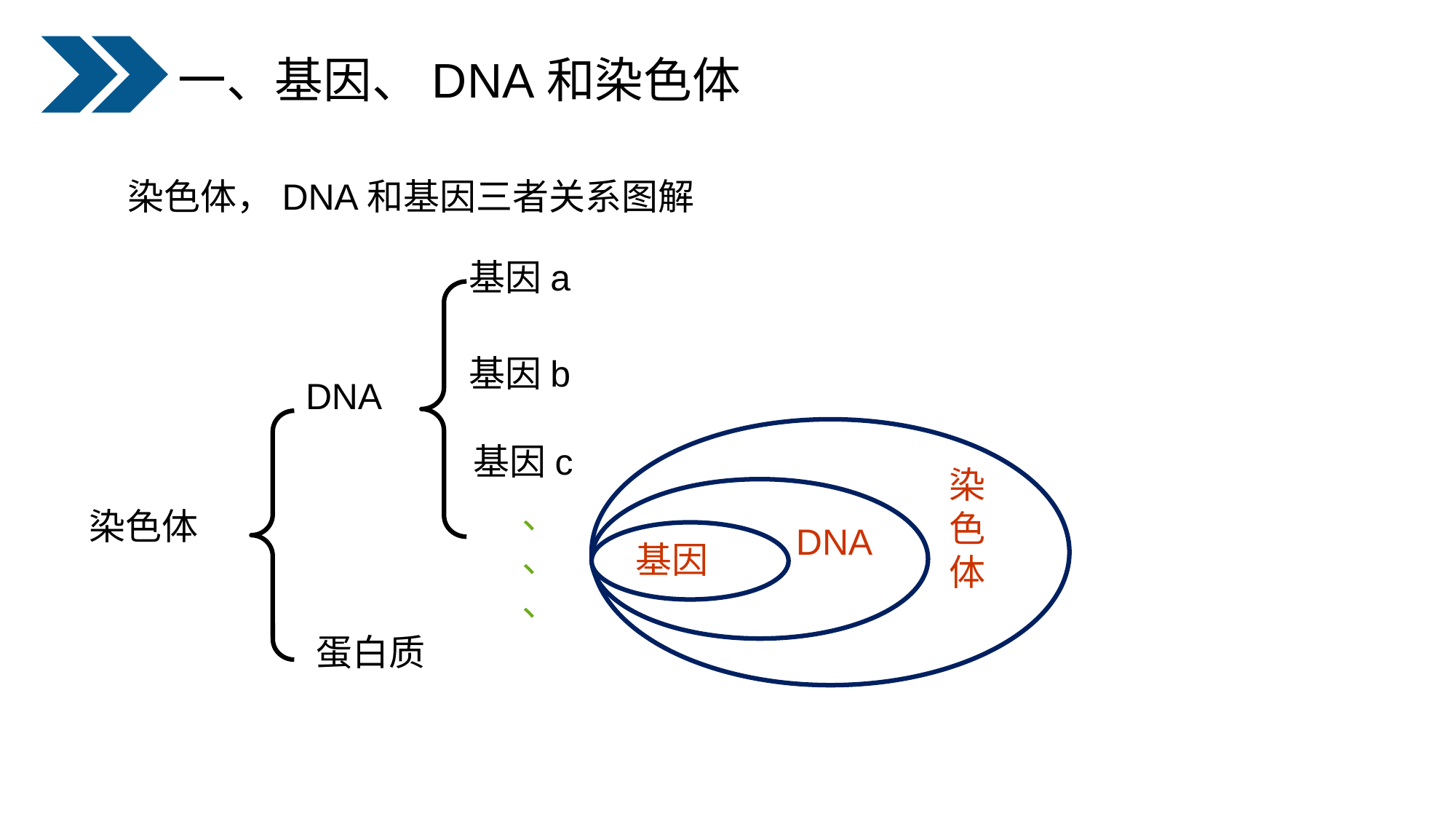

一、基因、DNA和染色体
染色体，DNA和基因三者关系图解
基因a

基因b
DNA

基因c
染色体

、
、
、
染色体
DNA

基因
蛋白质